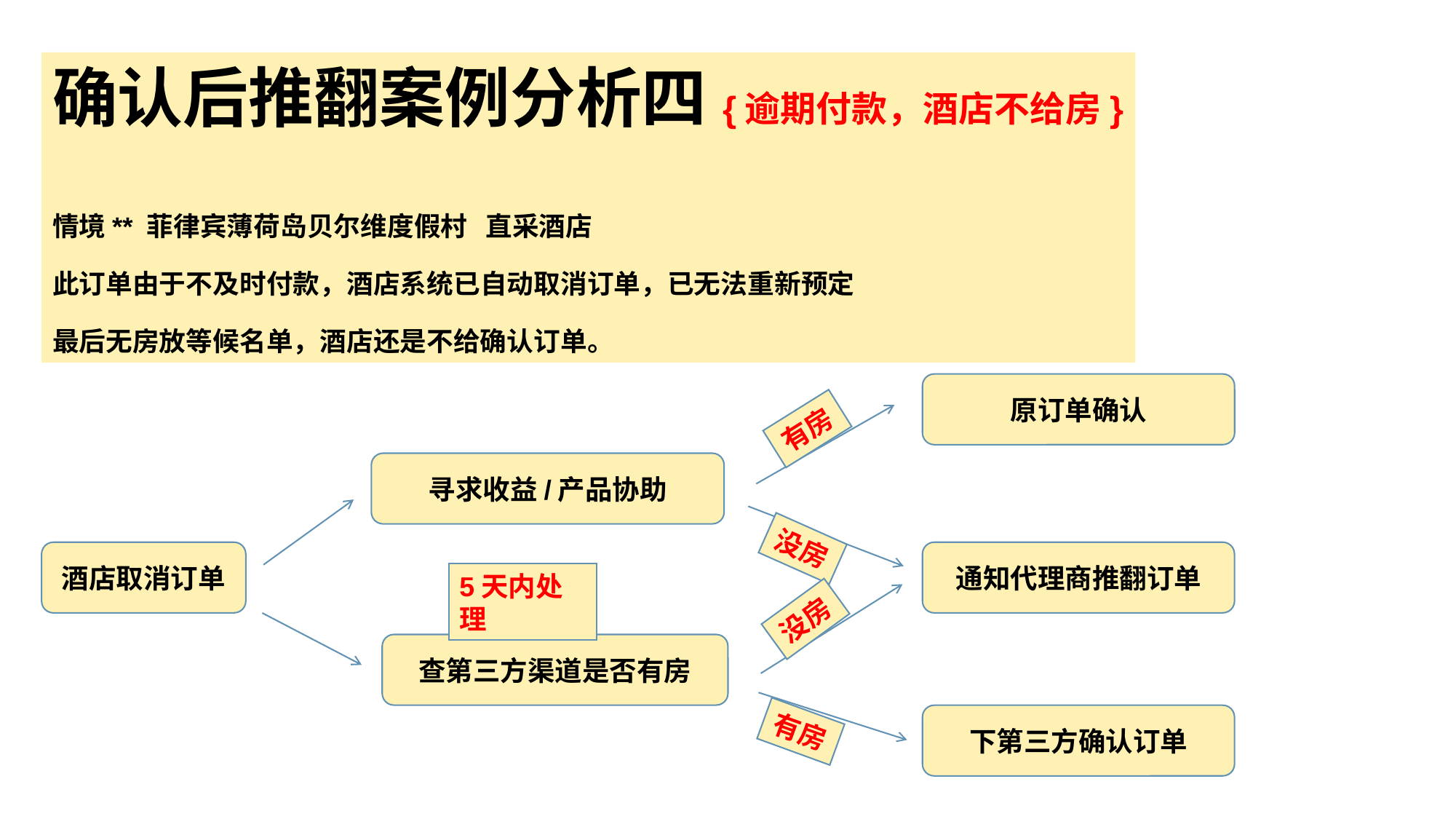

确认后推翻案例分析四{逾期付款，酒店不给房}

情境** 菲律宾薄荷岛贝尔维度假村   直采酒店

此订单由于不及时付款，酒店系统已自动取消订单，已无法重新预定

最后无房放等候名单，酒店还是不给确认订单。
原订单确认
有房
寻求收益/产品协助
没房
酒店取消订单
通知代理商推翻订单
5天内处理
没房
查第三方渠道是否有房
下第三方确认订单
有房